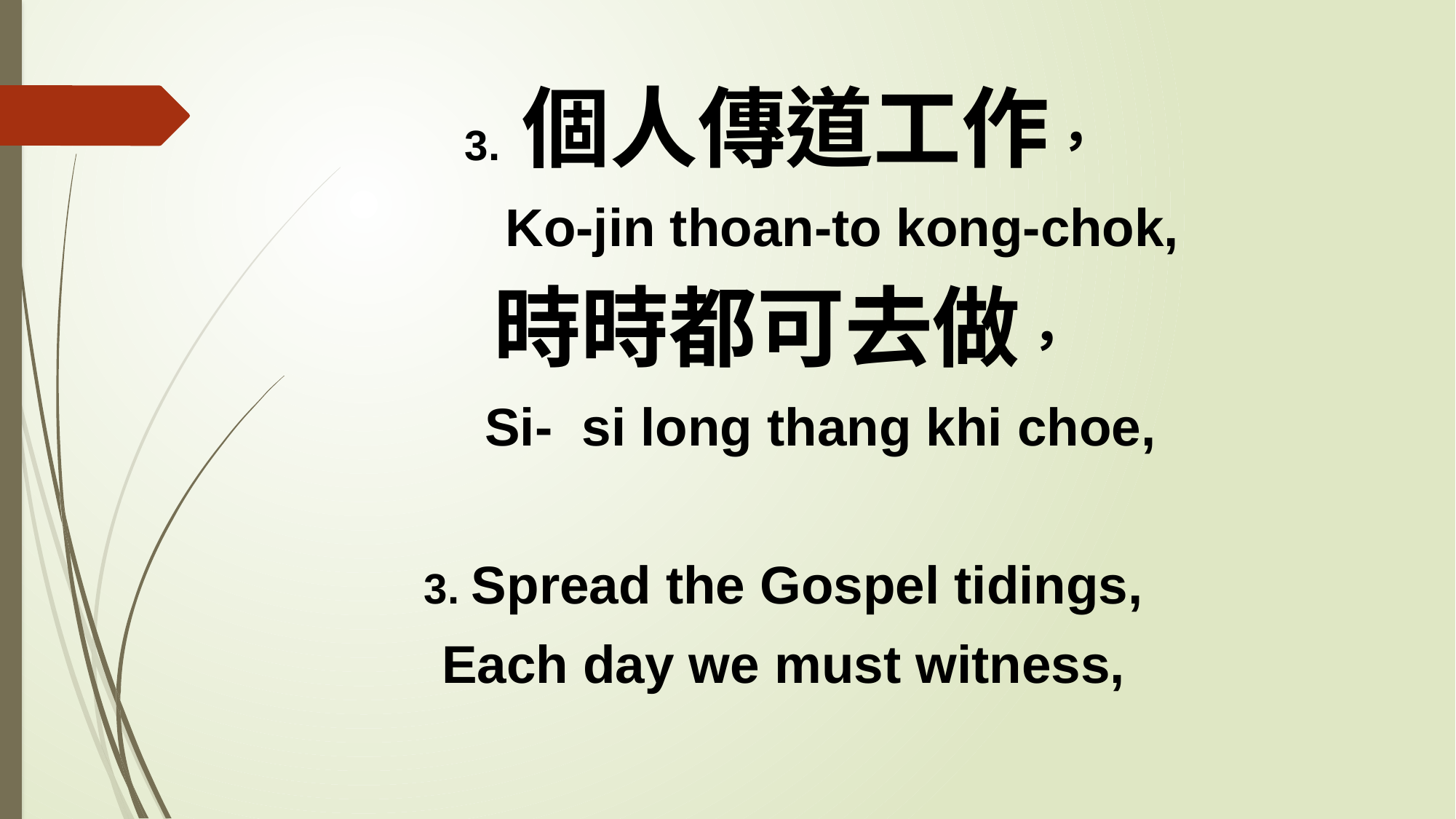

3. 個人傳道工作，
        Ko-jin thoan-to kong-chok,
時時都可去做，
     Si-  si long thang khi choe,

3. Spread the Gospel tidings,
Each day we must witness,